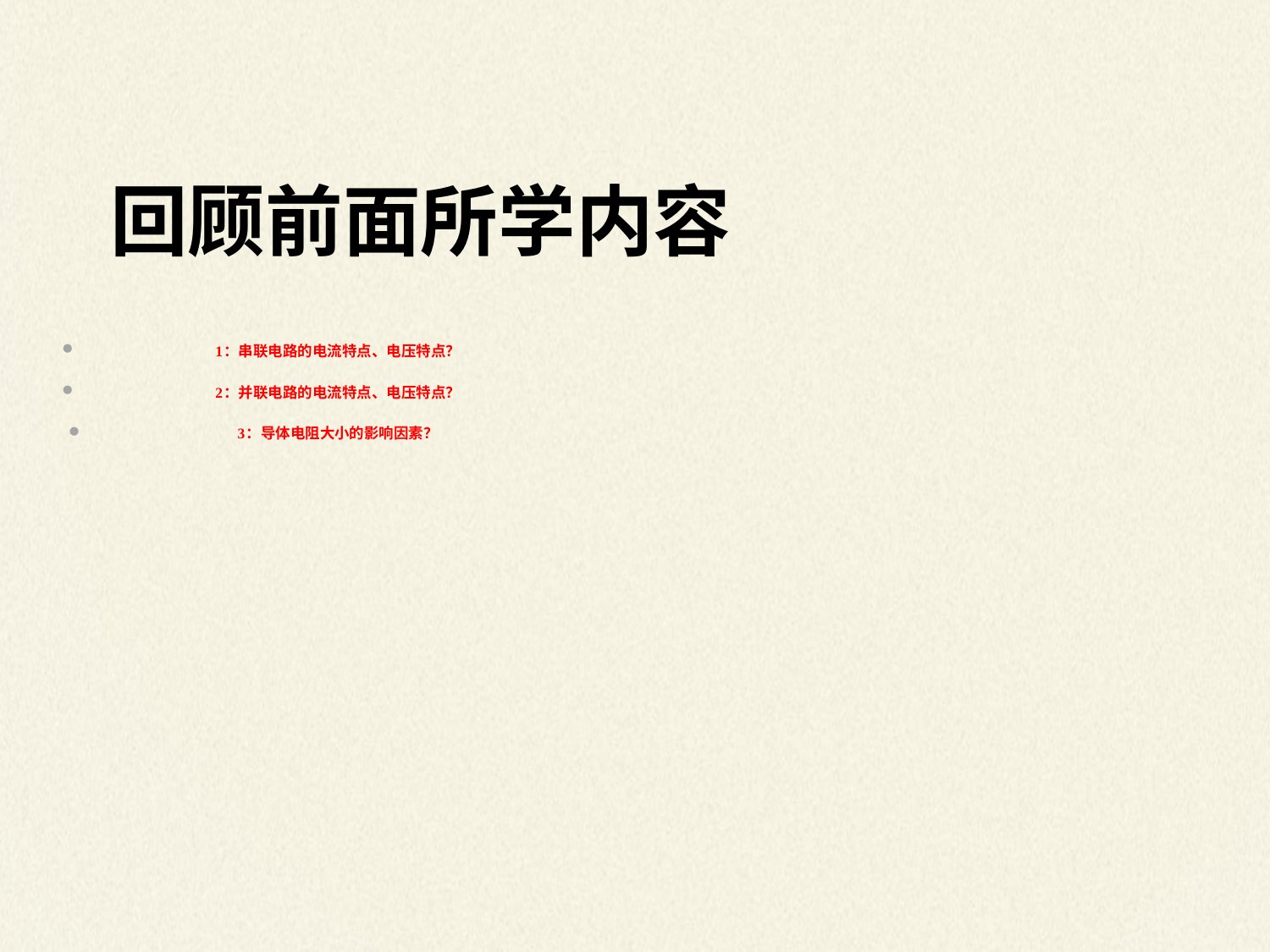

回顾前面所学内容
1：串联电路的电流特点、电压特点？

2：并联电路的电流特点、电压特点？

3：导体电阻大小的影响因素？